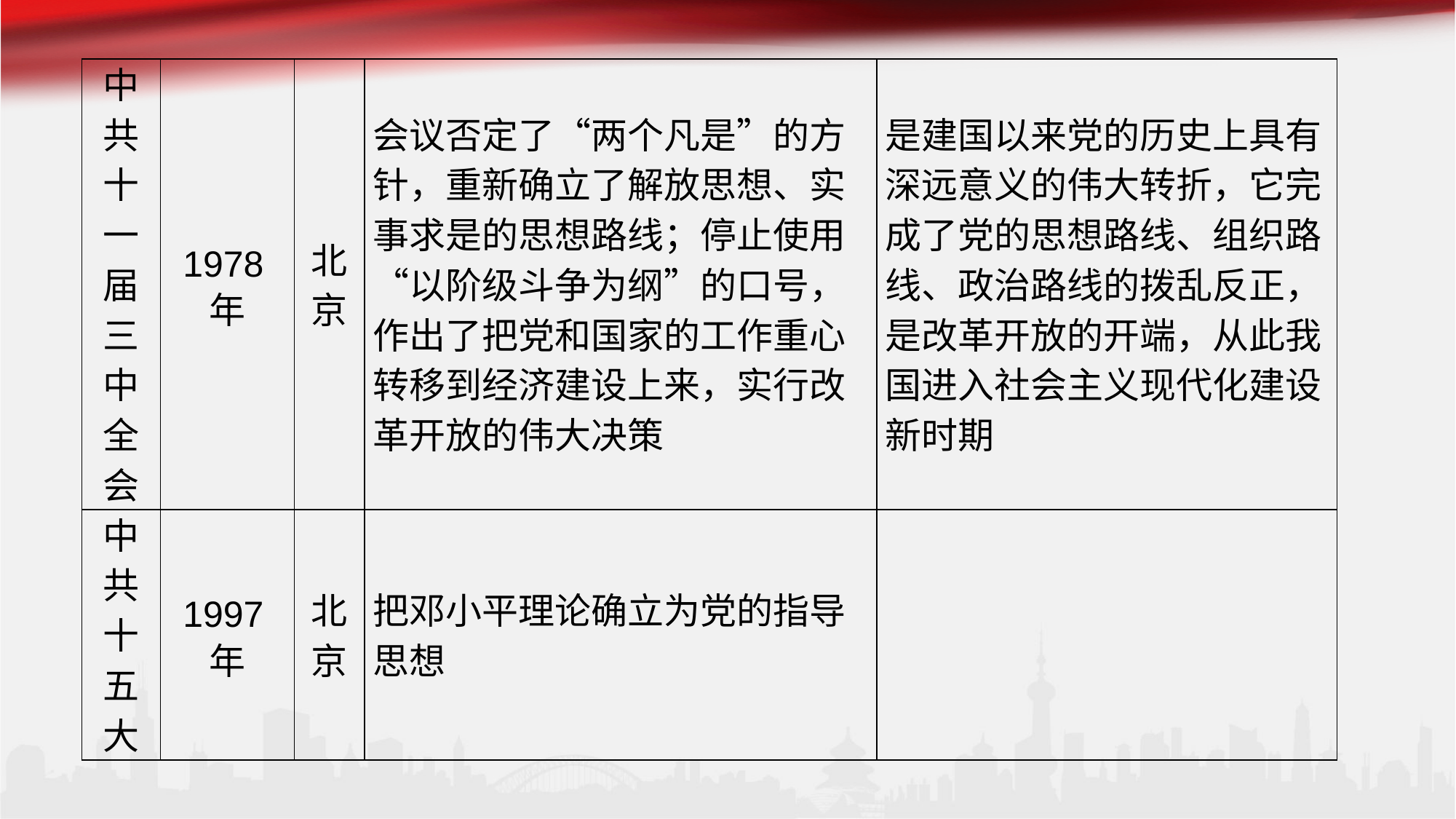

| 中共十一届 三中全会 | 1978年 | 北京 | 会议否定了“两个凡是”的方针，重新确立了解放思想、实事求是的思想路线；停止使用“以阶级斗争为纲”的口号，作出了把党和国家的工作重心转移到经济建设上来，实行改革开放的伟大决策 | 是建国以来党的历史上具有深远意义的伟大转折，它完成了党的思想路线、组织路线、政治路线的拨乱反正，是改革开放的开端，从此我国进入社会主义现代化建设新时期 |
| --- | --- | --- | --- | --- |
| 中共十五大 | 1997年 | 北京 | 把邓小平理论确立为党的指导思想 |  |